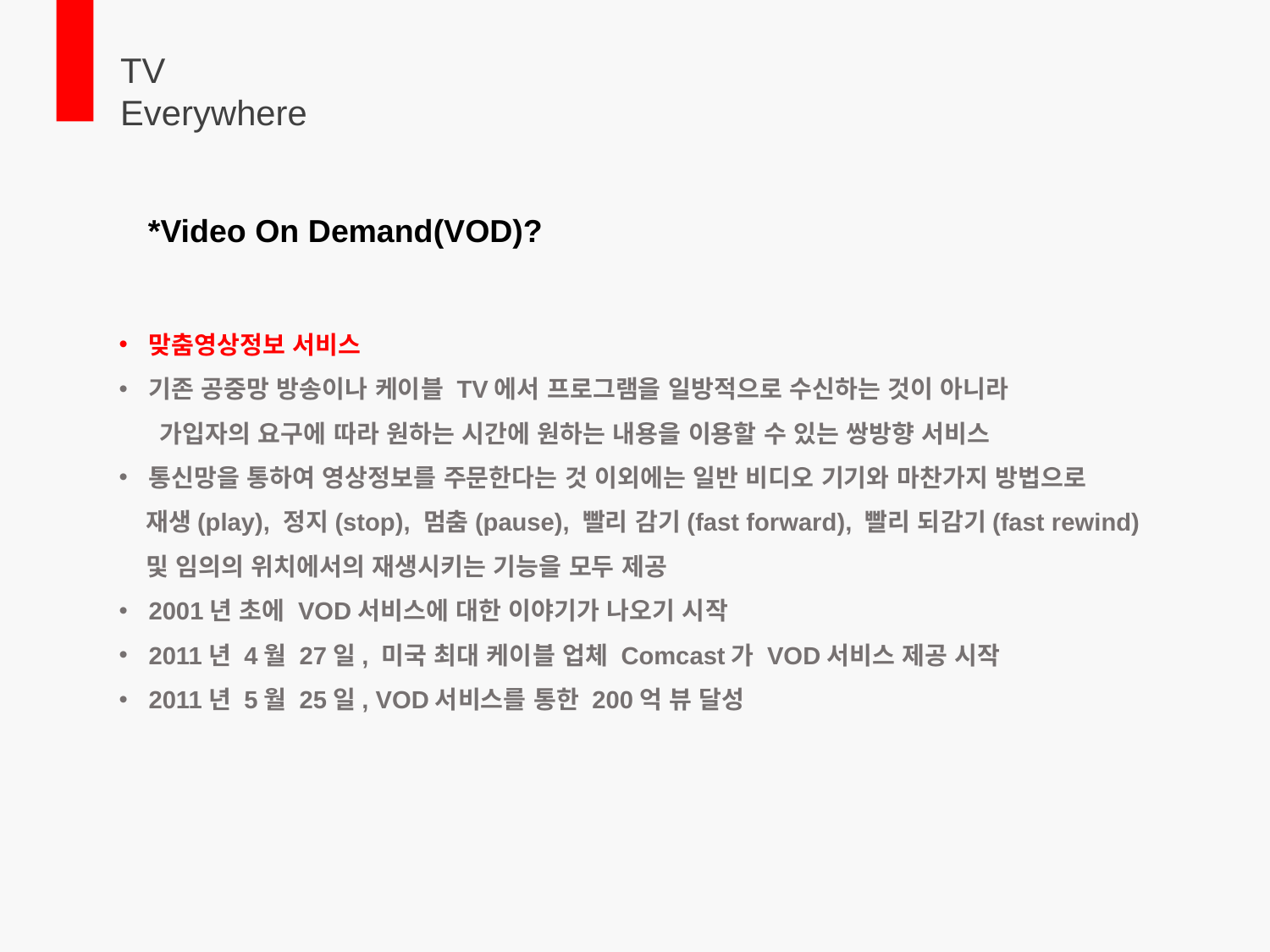

TV
Everywhere
*Video On Demand(VOD)?
맞춤영상정보 서비스
기존 공중망 방송이나 케이블 TV에서 프로그램을 일방적으로 수신하는 것이 아니라
     가입자의 요구에 따라 원하는 시간에 원하는 내용을 이용할 수 있는 쌍방향 서비스
통신망을 통하여 영상정보를 주문한다는 것 이외에는 일반 비디오 기기와 마찬가지 방법으로
   재생(play), 정지(stop), 멈춤(pause), 빨리 감기(fast forward), 빨리 되감기(fast rewind)
   및 임의의 위치에서의 재생시키는 기능을 모두 제공
2001년 초에 VOD서비스에 대한 이야기가 나오기 시작
2011년 4월 27일, 미국 최대 케이블 업체 Comcast가 VOD서비스 제공 시작
2011년 5월 25일, VOD서비스를 통한 200억 뷰 달성